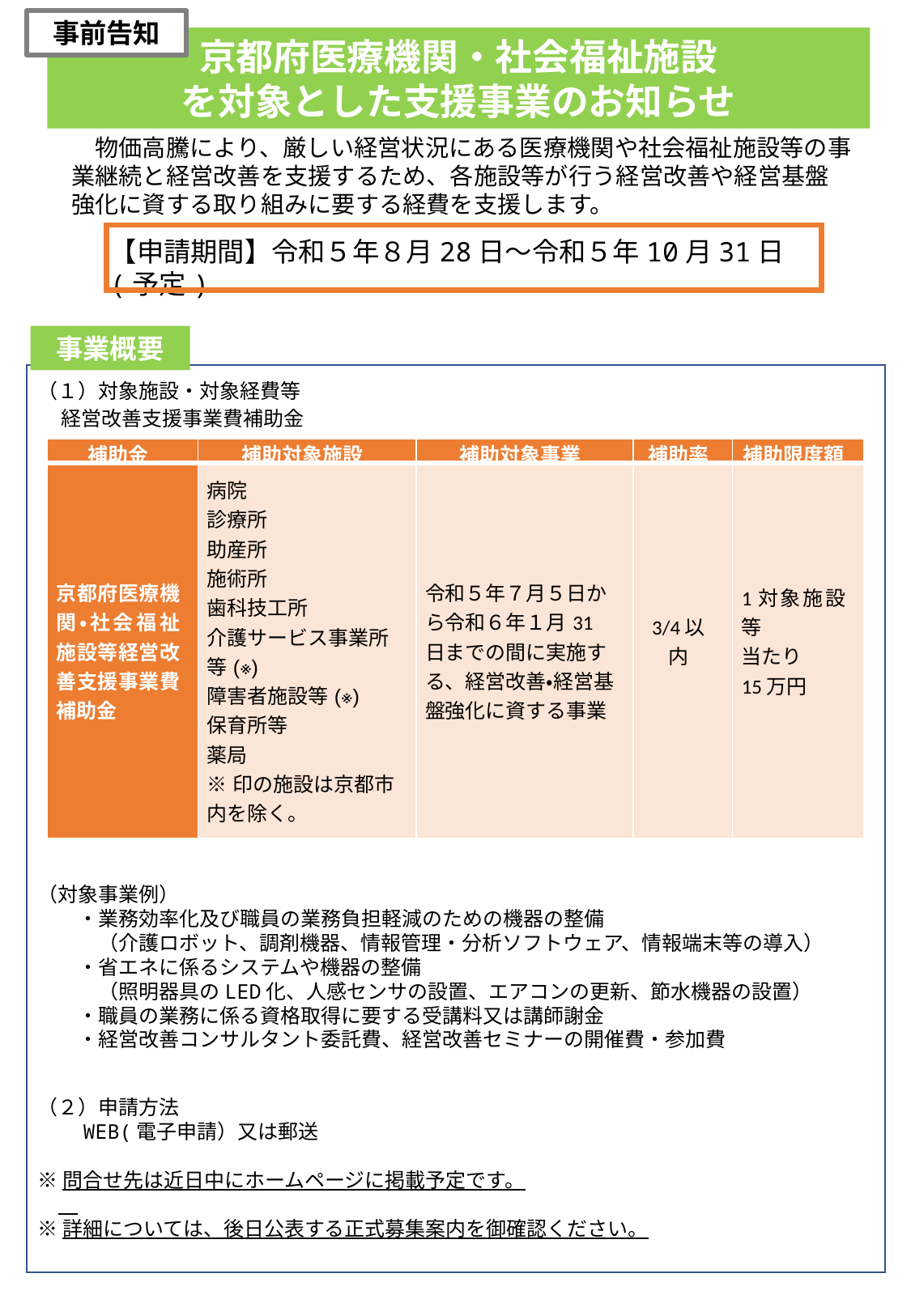

事前告知
京都府医療機関・社会福祉施設
を対象とした支援事業のお知らせ
　物価高騰により、厳しい経営状況にある医療機関や社会福祉施設等の事業継続と経営改善を支援するため、各施設等が行う経営改善や経営基盤強化に資する取り組みに要する経費を支援します。

【申請期間】令和５年８月28日～令和５年10月31日(予定)
事業概要

（１）対象施設・対象経費等
　経営改善支援事業費補助金

（対象事業例）
　　・業務効率化及び職員の業務負担軽減のための機器の整備
　　　（介護ロボット、調剤機器、情報管理・分析ソフトウェア、情報端末等の導入）
　　・省エネに係るシステムや機器の整備
　　　（照明器具のLED化、人感センサの設置、エアコンの更新、節水機器の設置）
　　・職員の業務に係る資格取得に要する受講料又は講師謝金
　　・経営改善コンサルタント委託費、経営改善セミナーの開催費・参加費

（２）申請方法
　　WEB(電子申請）又は郵送

※問合せ先は近日中にホームページに掲載予定です。

※詳細については、後日公表する正式募集案内を御確認ください。

| 補助金 | 補助対象施設 | 補助対象事業 | 補助率 | 補助限度額 |
| --- | --- | --- | --- | --- |
| 京都府医療機関・社会福祉施設等経営改善支援事業費補助金 | 病院 診療所 助産所 施術所 歯科技工所 介護サービス事業所等(※) 障害者施設等(※) 保育所等 薬局 ※印の施設は京都市内を除く。 | 令和５年７月５日から令和６年１月31日までの間に実施する、経営改善・経営基盤強化に資する事業 | 3/4以内 | 1対象施設等 当たり 15万円 |